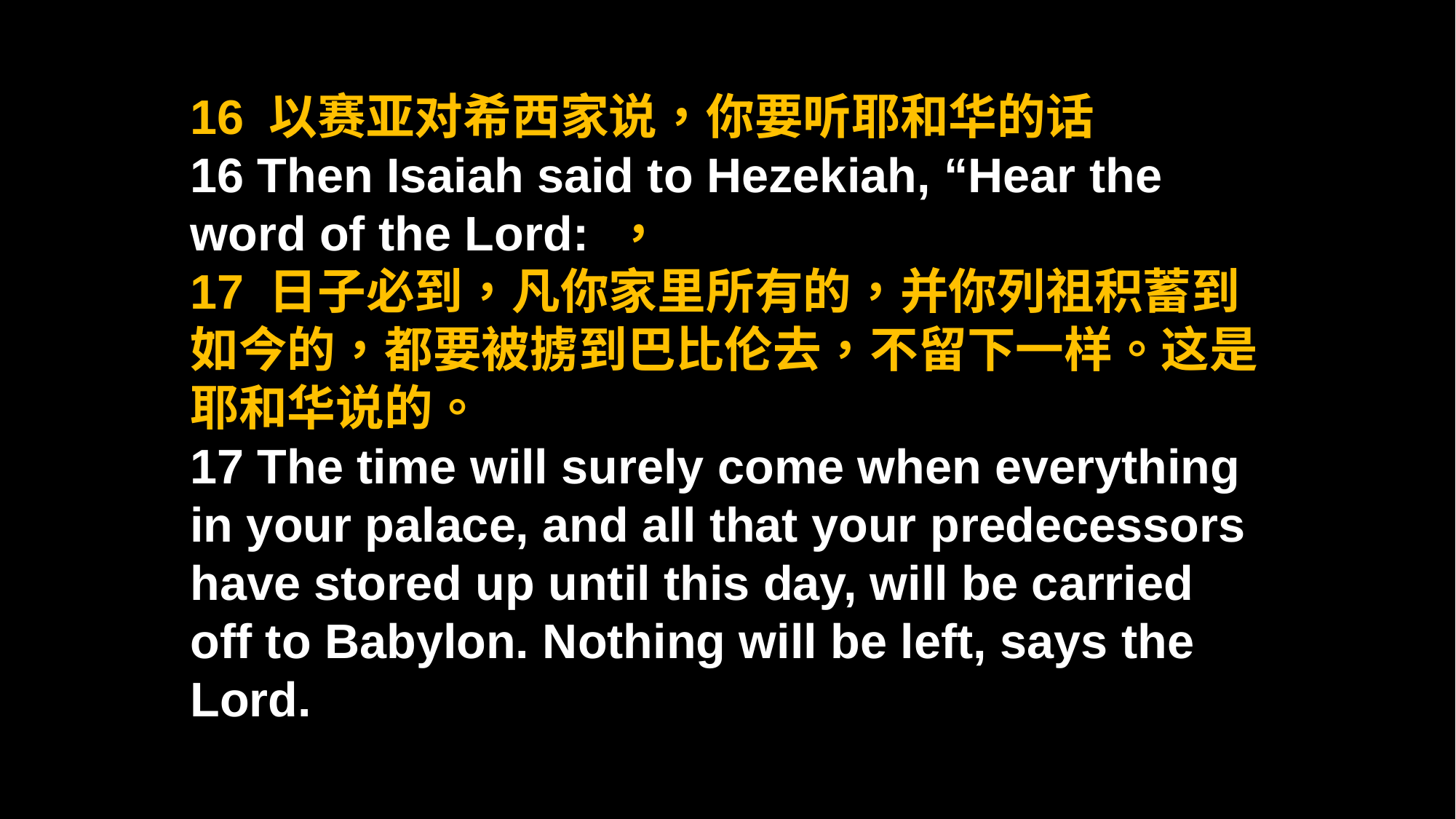

16 以赛亚对希西家说，你要听耶和华的话
16 Then Isaiah said to Hezekiah, “Hear the word of the Lord: ，
17 日子必到，凡你家里所有的，并你列祖积蓄到如今的，都要被掳到巴比伦去，不留下一样。这是耶和华说的。
17 The time will surely come when everything in your palace, and all that your predecessors have stored up until this day, will be carried off to Babylon. Nothing will be left, says the Lord.